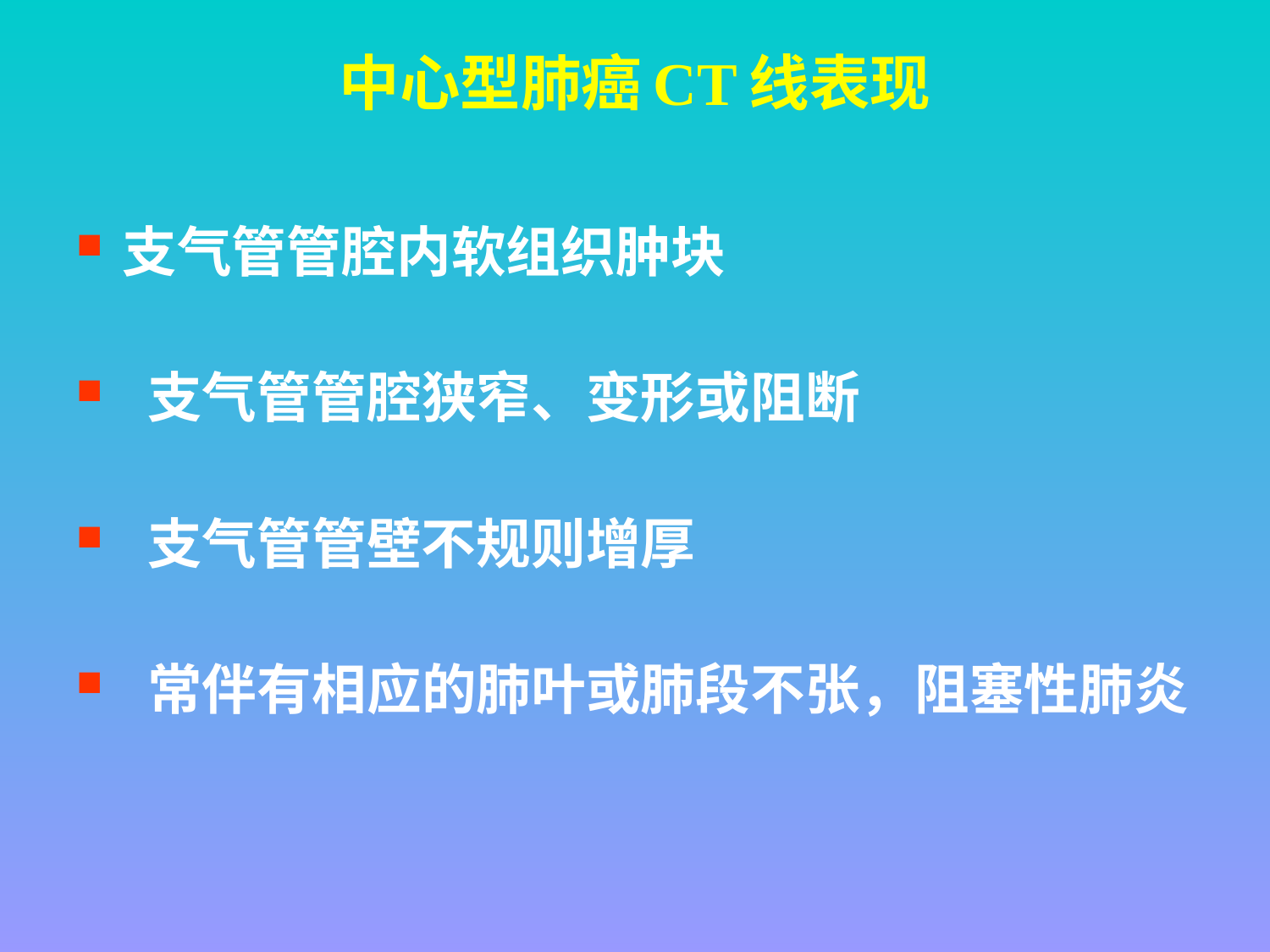

# 中心型肺癌CT线表现
支气管管腔内软组织肿块
 支气管管腔狭窄、变形或阻断
 支气管管壁不规则增厚
 常伴有相应的肺叶或肺段不张，阻塞性肺炎